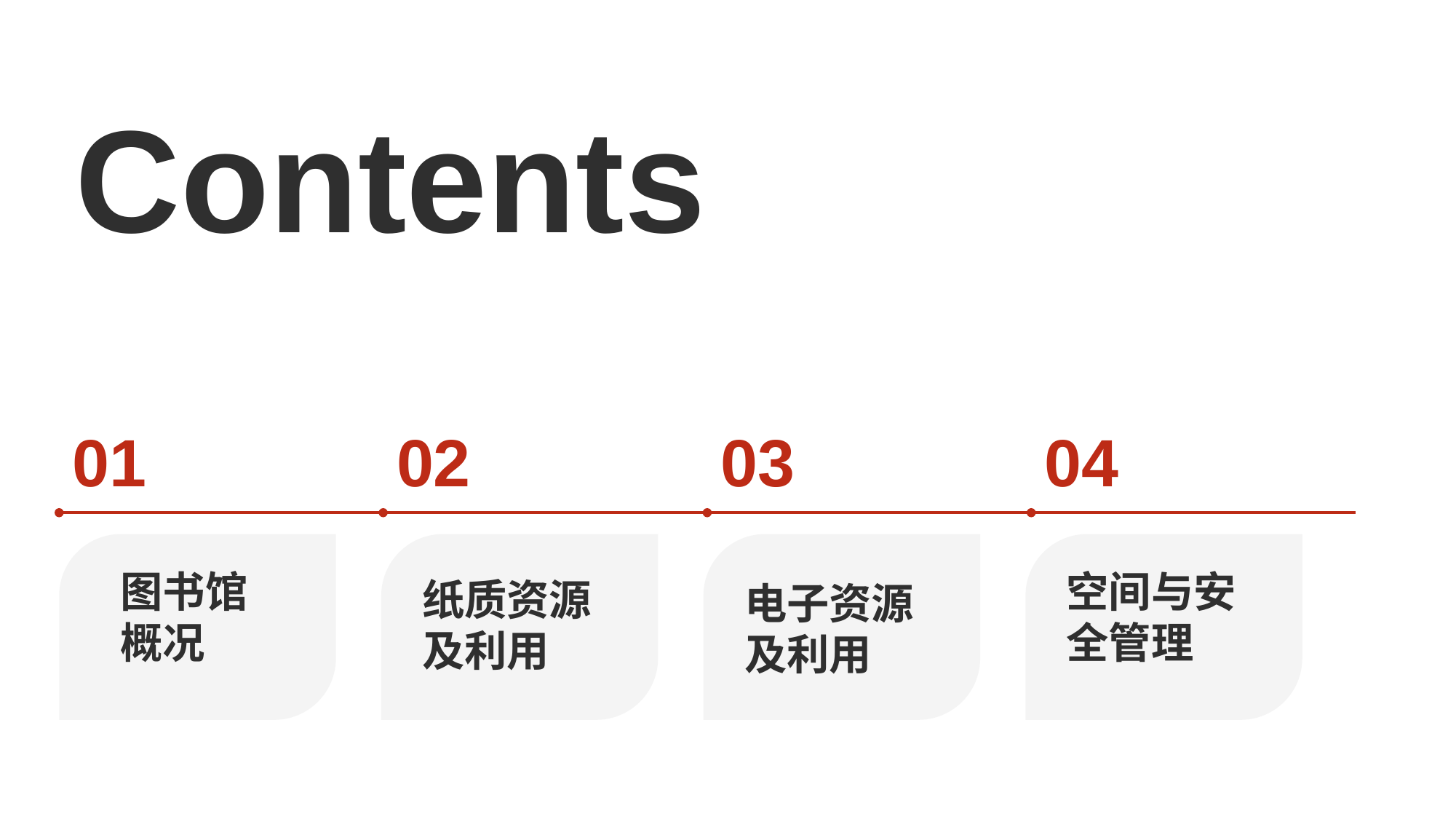

Contents
01
02
03
04

纸质资源及利用

电子资源及利用

空间与安全管理

图书馆概况
2